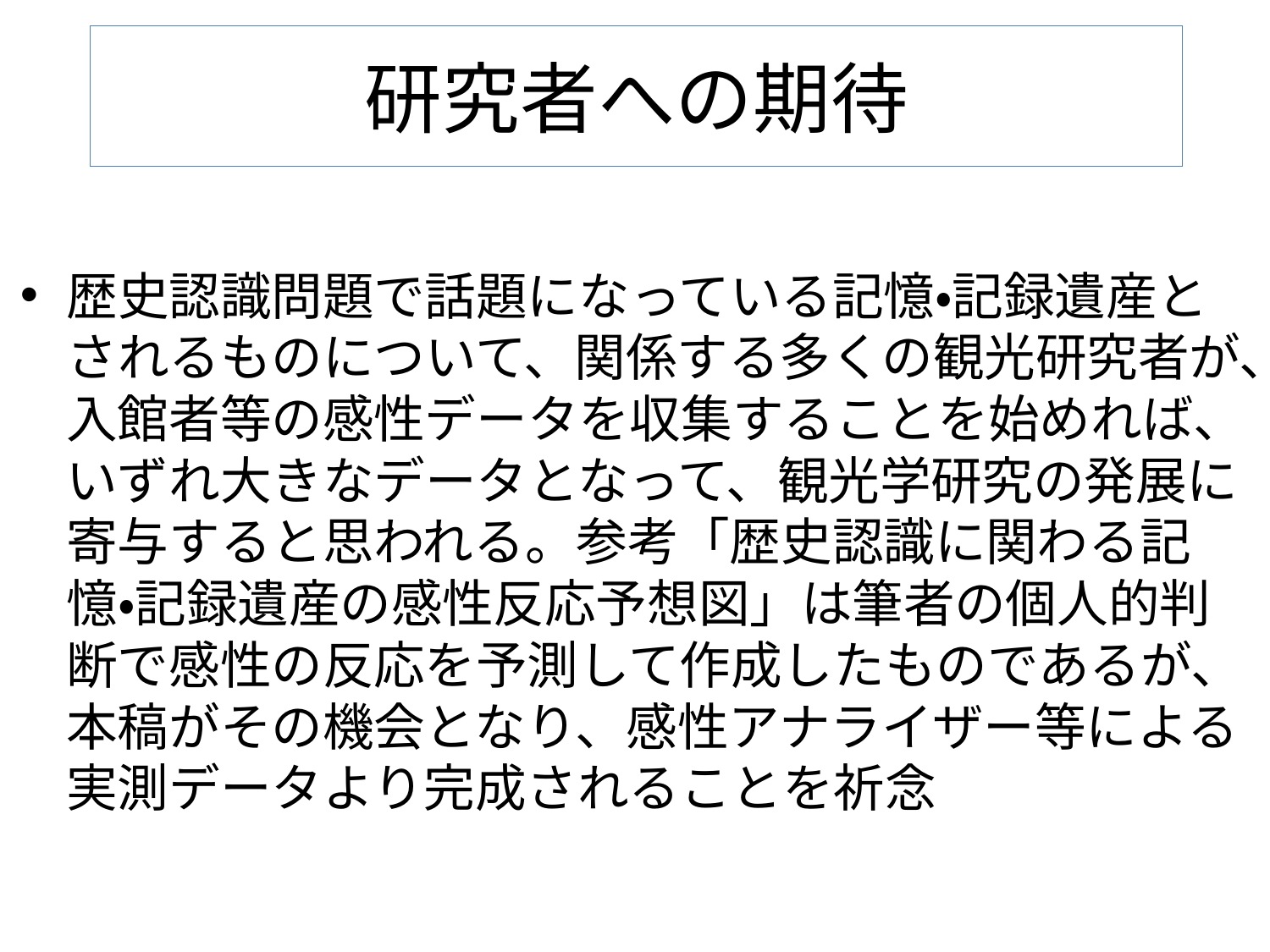

# 研究者への期待
歴史認識問題で話題になっている記憶・記録遺産とされるものについて、関係する多くの観光研究者が、入館者等の感性データを収集することを始めれば、いずれ大きなデータとなって、観光学研究の発展に寄与すると思われる。参考「歴史認識に関わる記憶・記録遺産の感性反応予想図」は筆者の個人的判断で感性の反応を予測して作成したものであるが、本稿がその機会となり、感性アナライザー等による実測データより完成されることを祈念